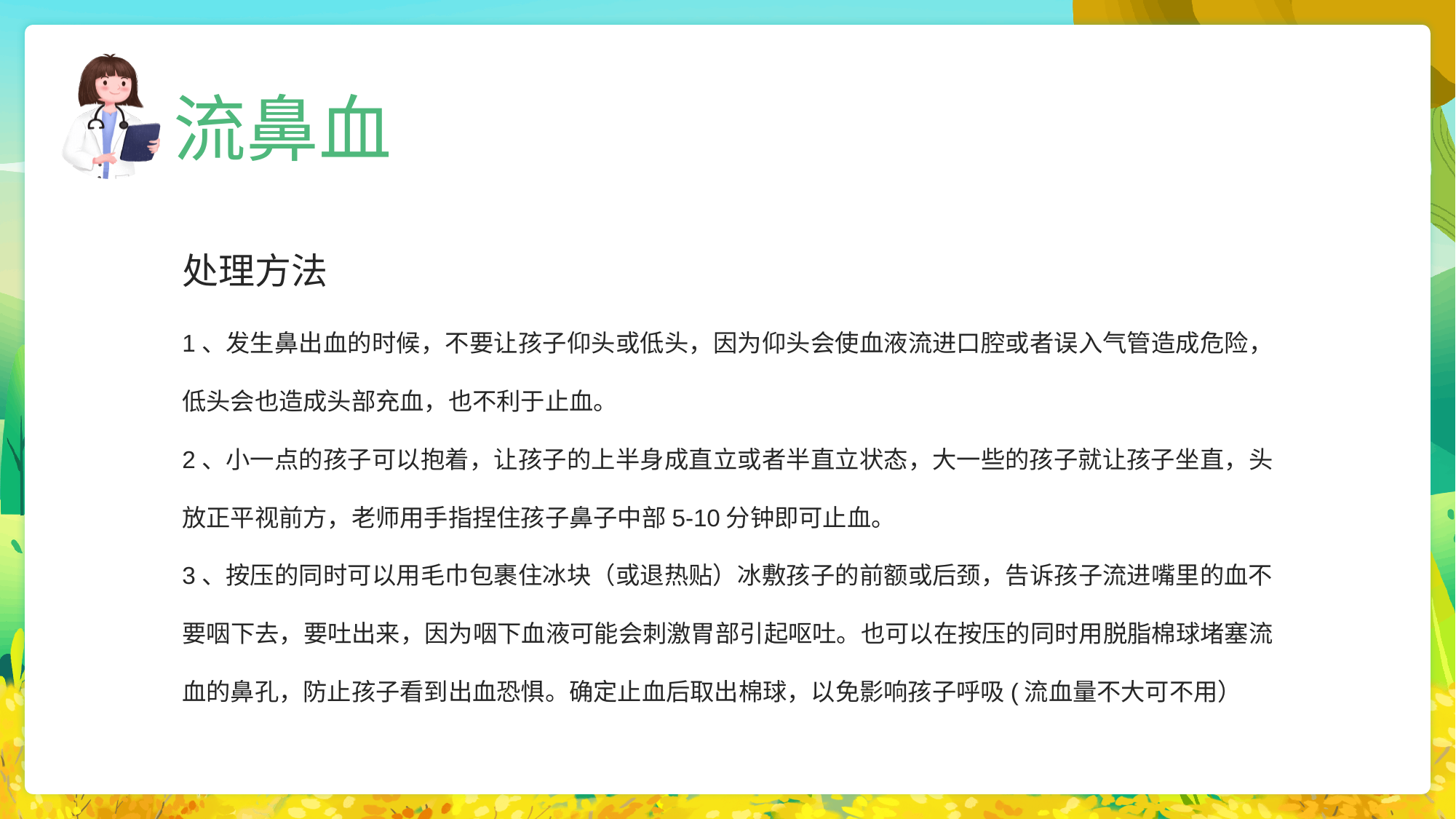

处理方法
1、发生鼻出血的时候，不要让孩子仰头或低头，因为仰头会使血液流进口腔或者误入气管造成危险，低头会也造成头部充血，也不利于止血。
2、小一点的孩子可以抱着，让孩子的上半身成直立或者半直立状态，大一些的孩子就让孩子坐直，头放正平视前方，老师用手指捏住孩子鼻子中部5-10分钟即可止血。
3、按压的同时可以用毛巾包裹住冰块（或退热贴）冰敷孩子的前额或后颈，告诉孩子流进嘴里的血不要咽下去，要吐出来，因为咽下血液可能会刺激胃部引起呕吐。也可以在按压的同时用脱脂棉球堵塞流血的鼻孔，防止孩子看到出血恐惧。确定止血后取出棉球，以免影响孩子呼吸(流血量不大可不用）